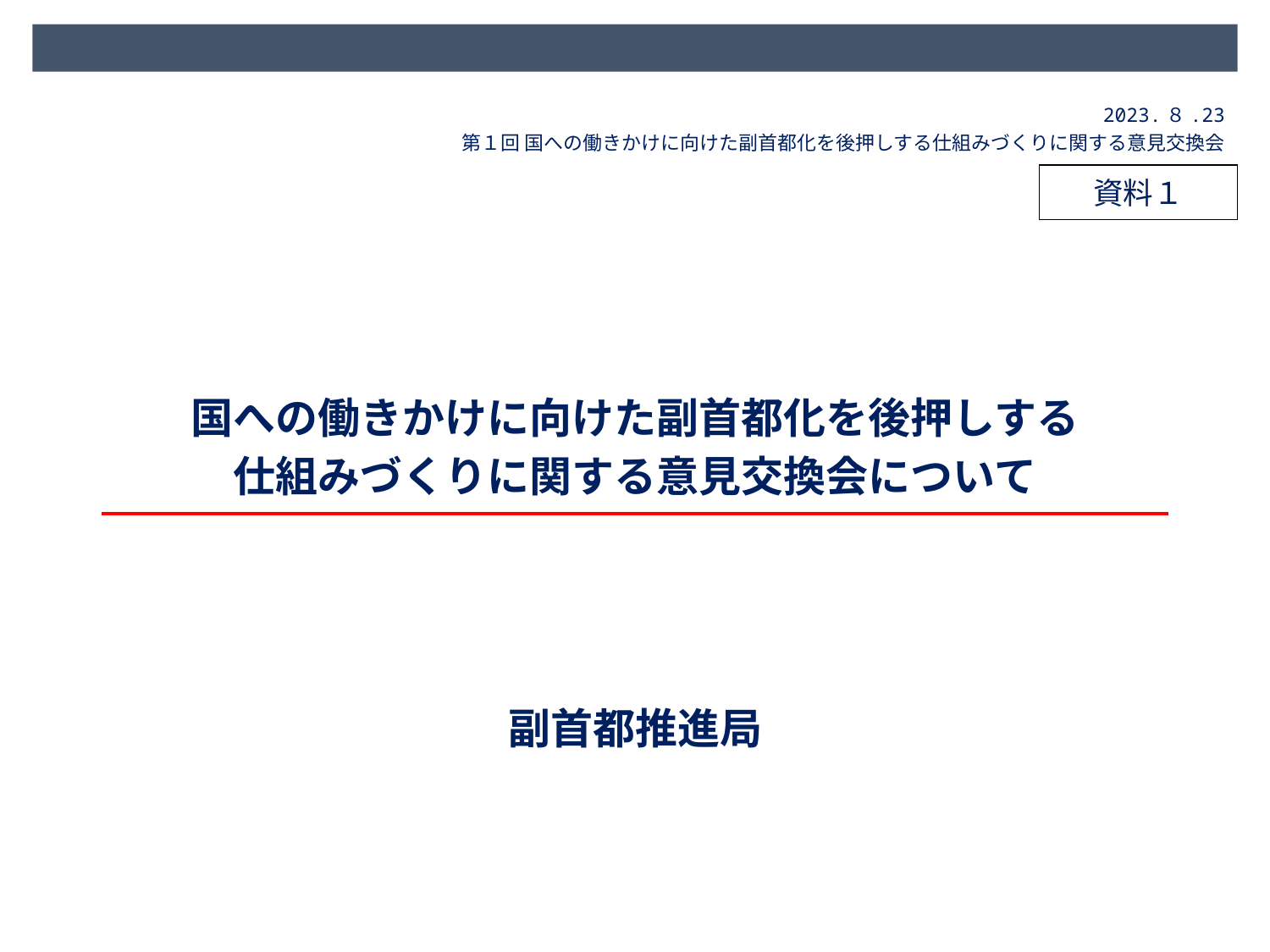

2023.８.23
第１回 国への働きかけに向けた副首都化を後押しする仕組みづくりに関する意見交換会
資料１
国への働きかけに向けた副首都化を後押しする
仕組みづくりに関する意見交換会について
副首都推進局